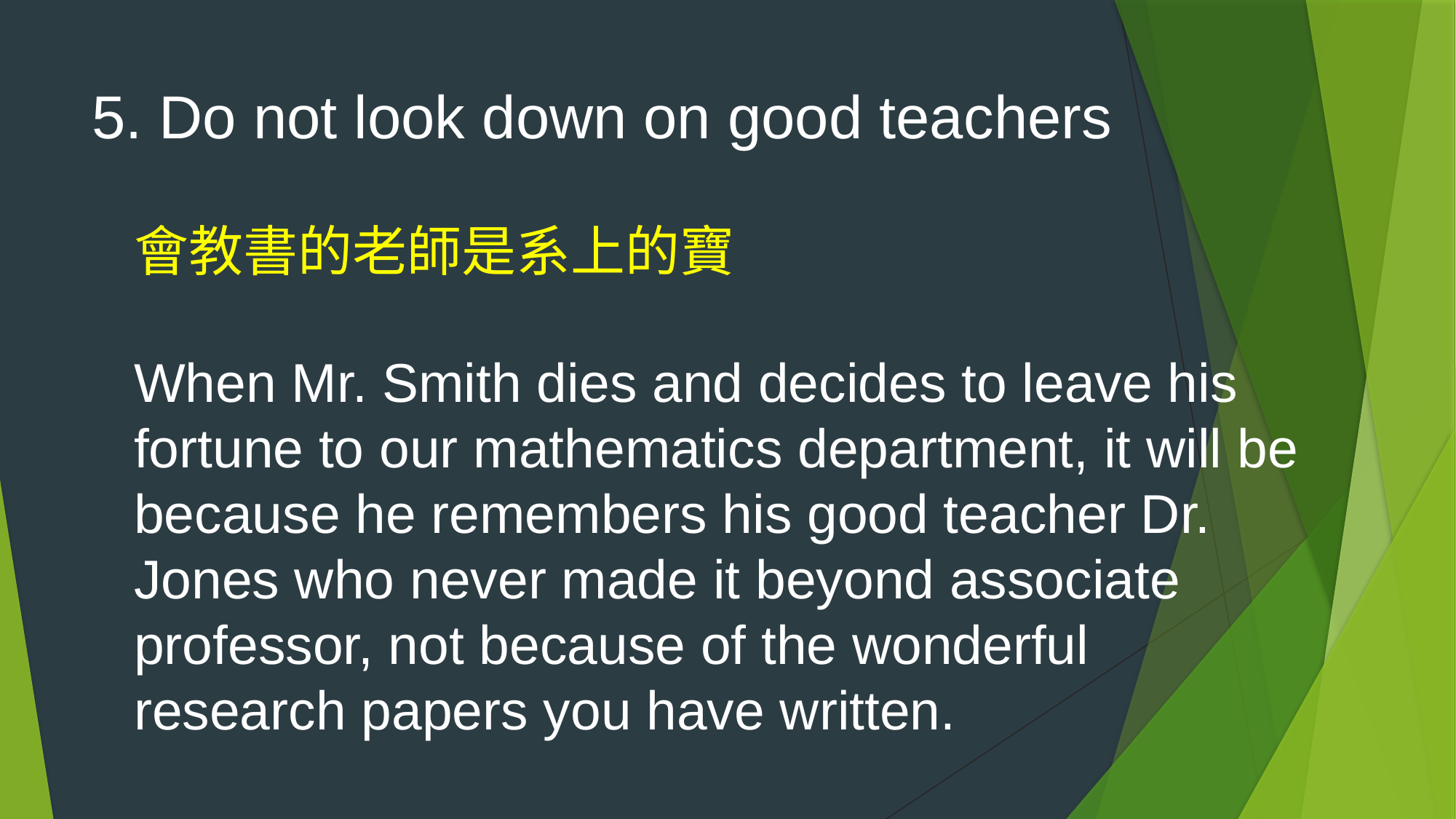

# 5. Do not look down on good teachers 會教書的老師是系上的寶 When Mr. Smith dies and decides to leave his fortune to our mathematics department, it will be because he remembers his good teacher Dr. Jones who never made it beyond associate professor, not because of the wonderful research papers you have written.